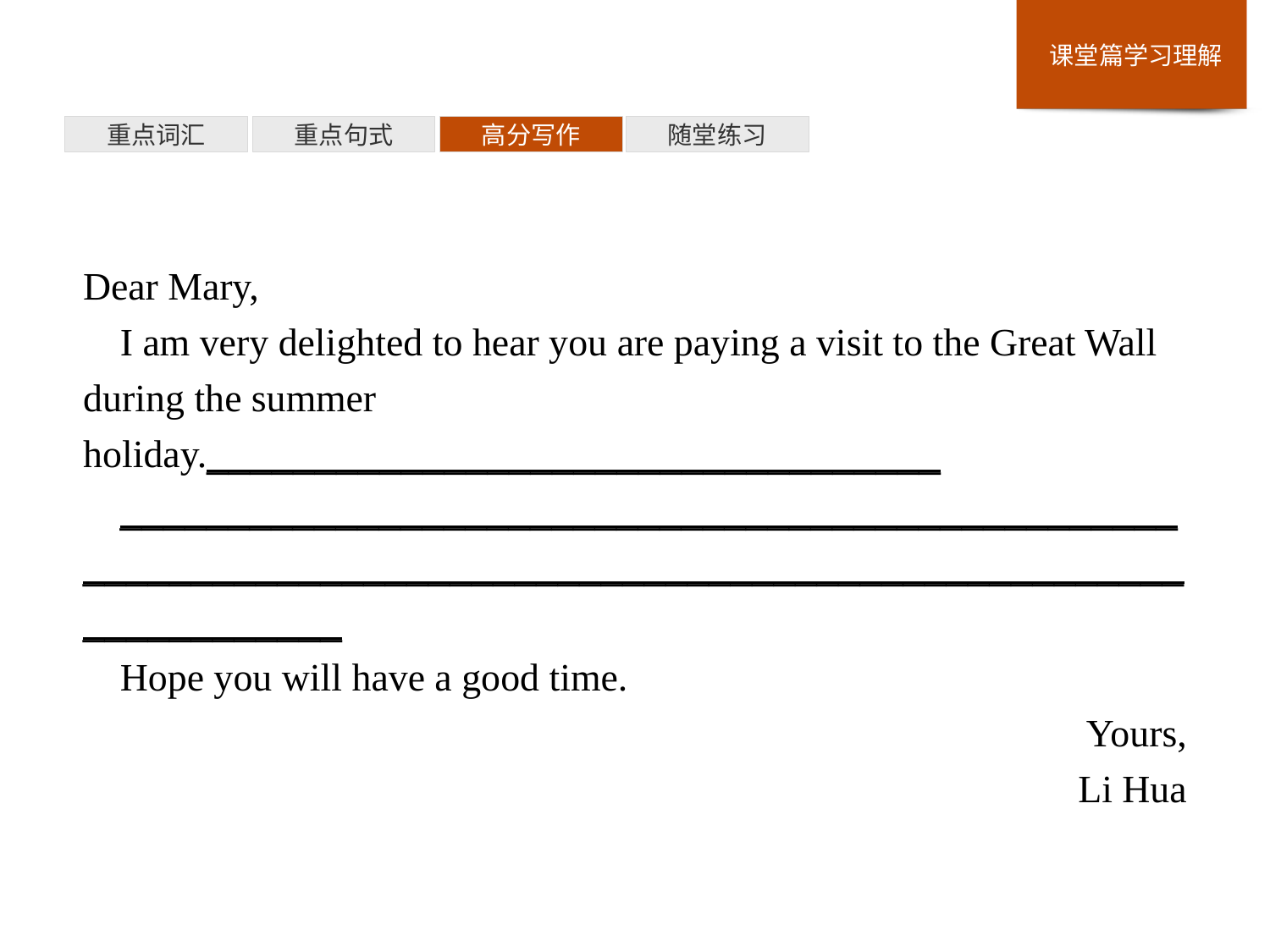

重点词汇
重点句式
高分写作
随堂练习
Dear Mary,
I am very delighted to hear you are paying a visit to the Great Wall during the summer holiday.__________________________________
________________________________________________________________________________________________________________
Hope you will have a good time.
Yours,
Li Hua